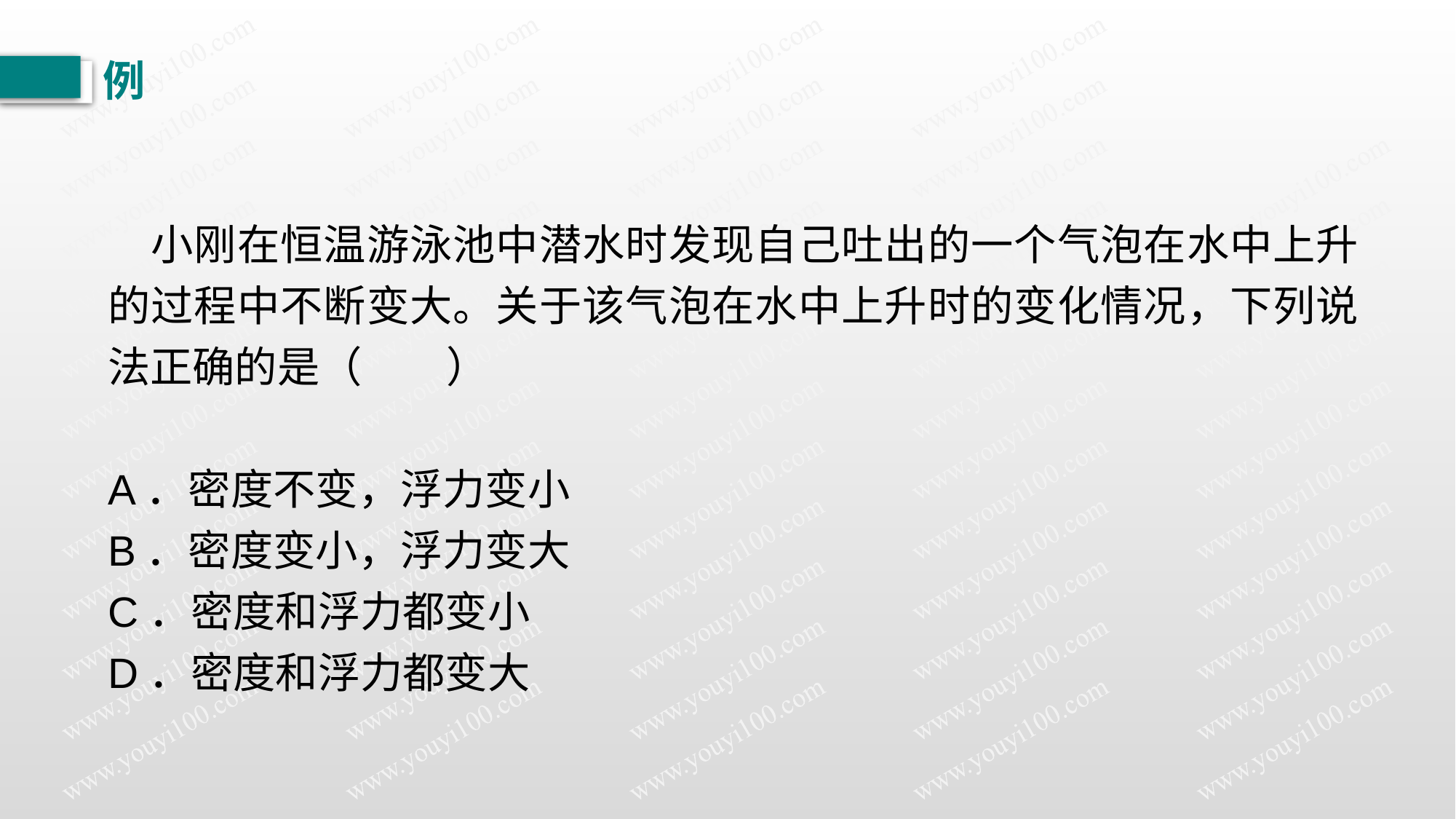

例

　小刚在恒温游泳池中潜水时发现自己吐出的一个气泡在水中上升的过程中不断变大。关于该气泡在水中上升时的变化情况，下列说法正确的是（　　）

A．密度不变，浮力变小
B．密度变小，浮力变大
C．密度和浮力都变小
D．密度和浮力都变大